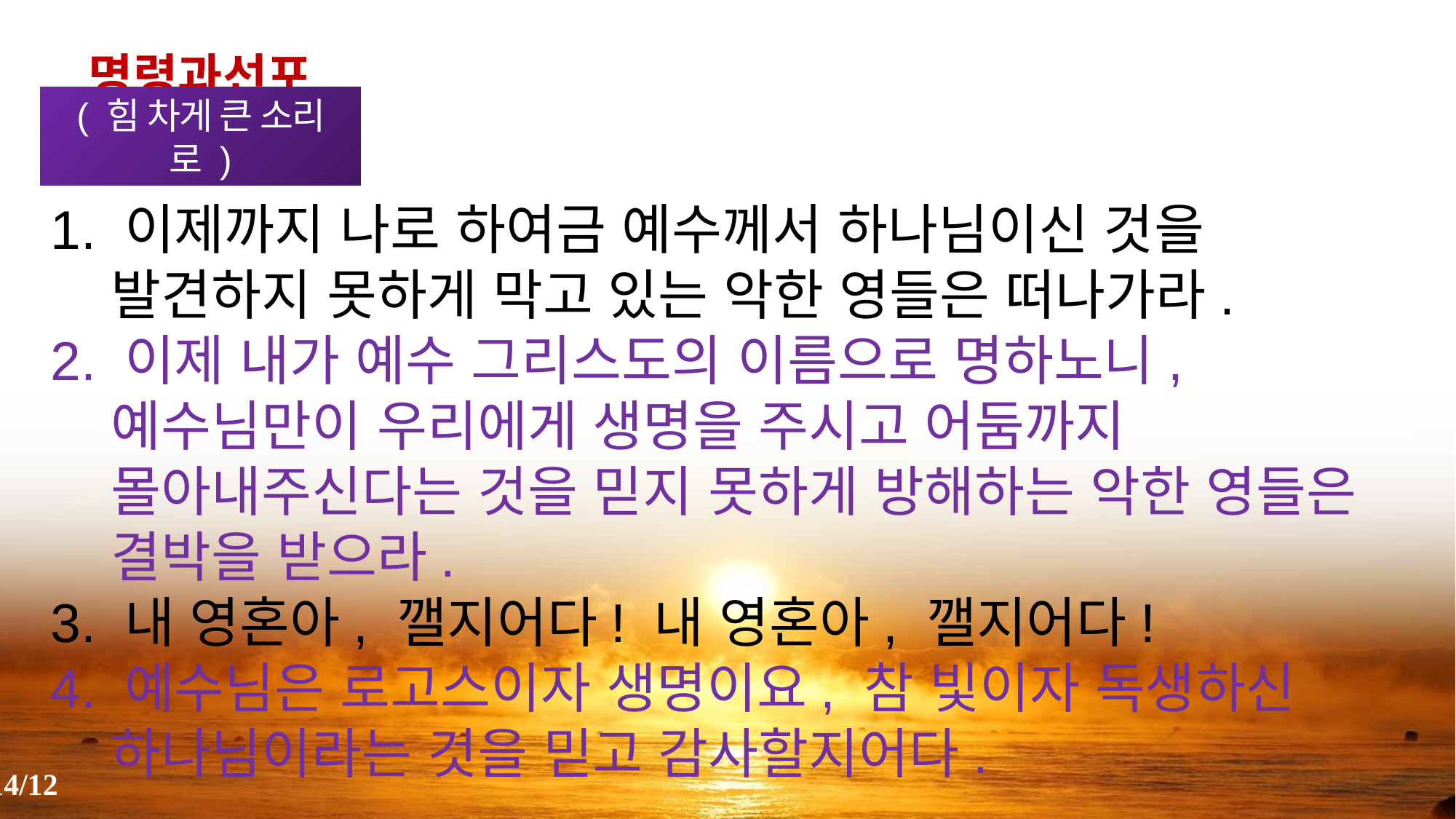

명령과선포

( 힘 차게 큰 소리로 )
1. 이제까지 나로 하여금 예수께서 하나님이신 것을 발견하지 못하게 막고 있는 악한 영들은 떠나가라.
2. 이제 내가 예수 그리스도의 이름으로 명하노니, 예수님만이 우리에게 생명을 주시고 어둠까지 몰아내주신다는 것을 믿지 못하게 방해하는 악한 영들은 결박을 받으라.
3. 내 영혼아, 깰지어다! 내 영혼아, 깰지어다!
4. 예수님은 로고스이자 생명이요, 참 빛이자 독생하신 하나님이라는 것을 믿고 감사할지어다.